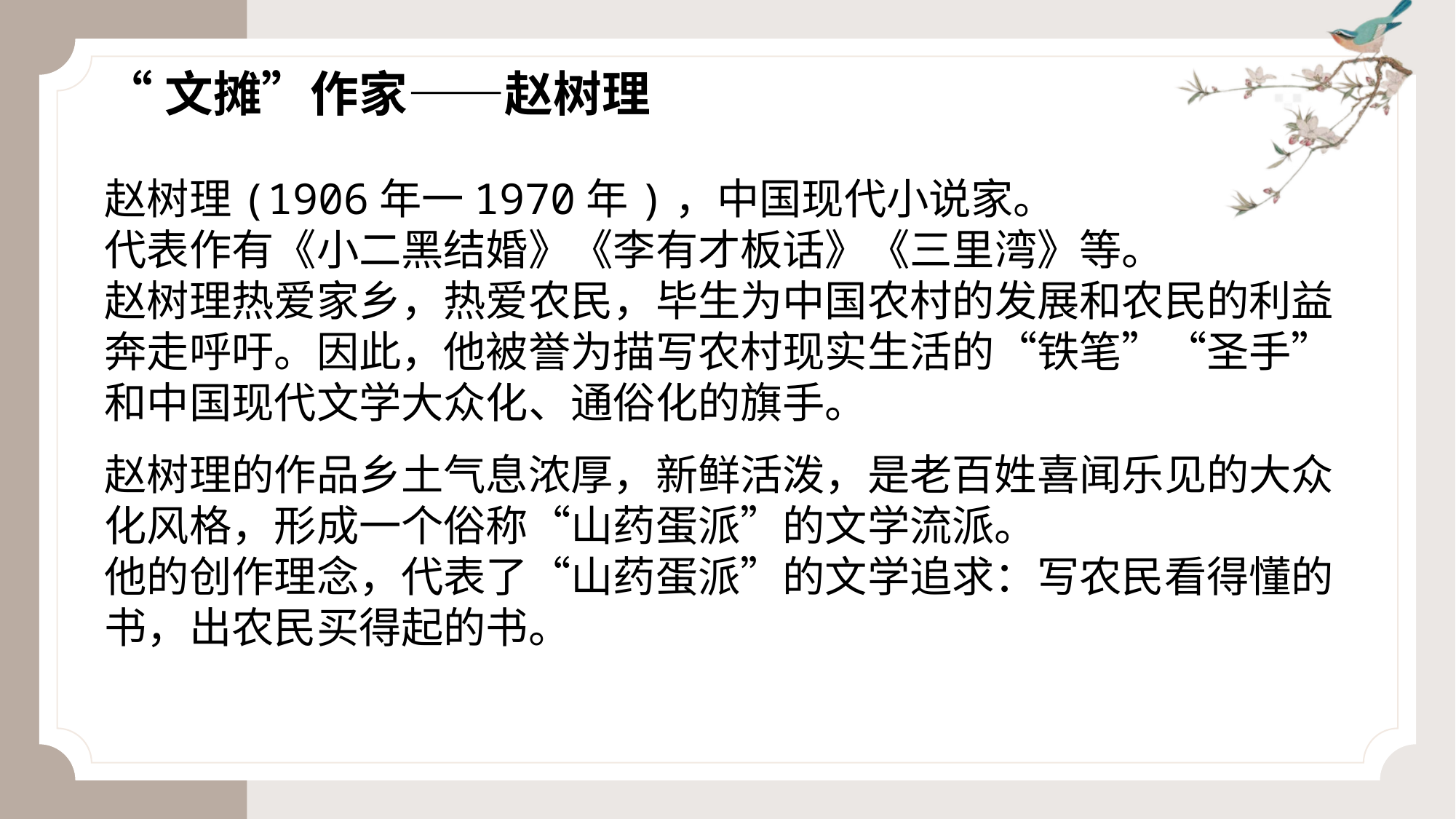

“文摊”作家——赵树理
赵树理(1906年一1970年)，中国现代小说家。
代表作有《小二黑结婚》《李有才板话》《三里湾》等。
赵树理热爱家乡，热爱农民，毕生为中国农村的发展和农民的利益奔走呼吁。因此，他被誉为描写农村现实生活的“铁笔”“圣手”和中国现代文学大众化、通俗化的旗手。
赵树理的作品乡土气息浓厚，新鲜活泼，是老百姓喜闻乐见的大众化风格，形成一个俗称“山药蛋派”的文学流派。
他的创作理念，代表了“山药蛋派”的文学追求：写农民看得懂的书，出农民买得起的书。